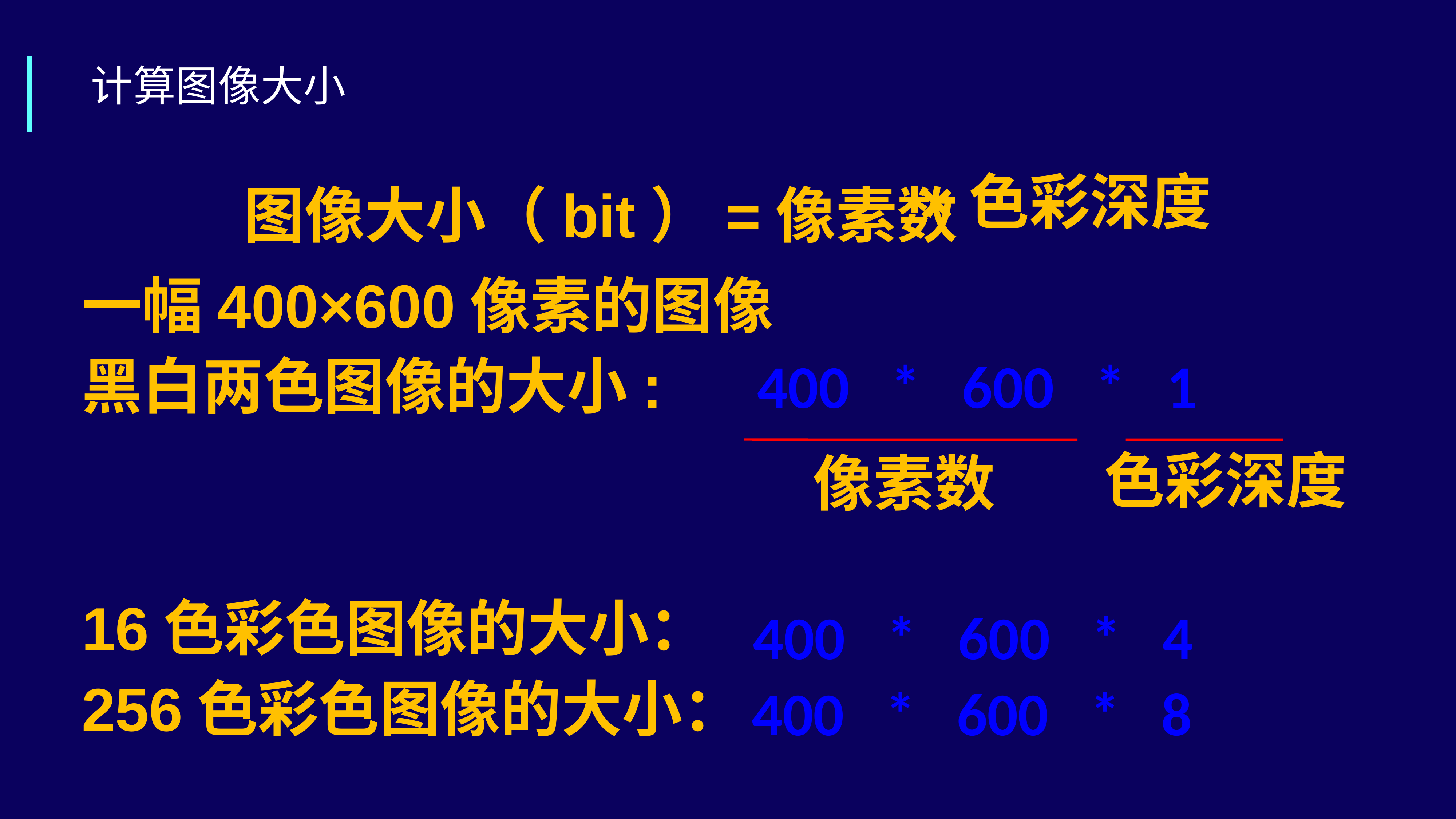

计算图像大小
图像大小（bit）=像素数
×色彩深度
一幅400×600像素的图像
黑白两色图像的大小:

16色彩色图像的大小：
256色彩色图像的大小：

400   *   600   *   1

像素数
色彩深度

400   *   600   *   4
400   *   600   *   8